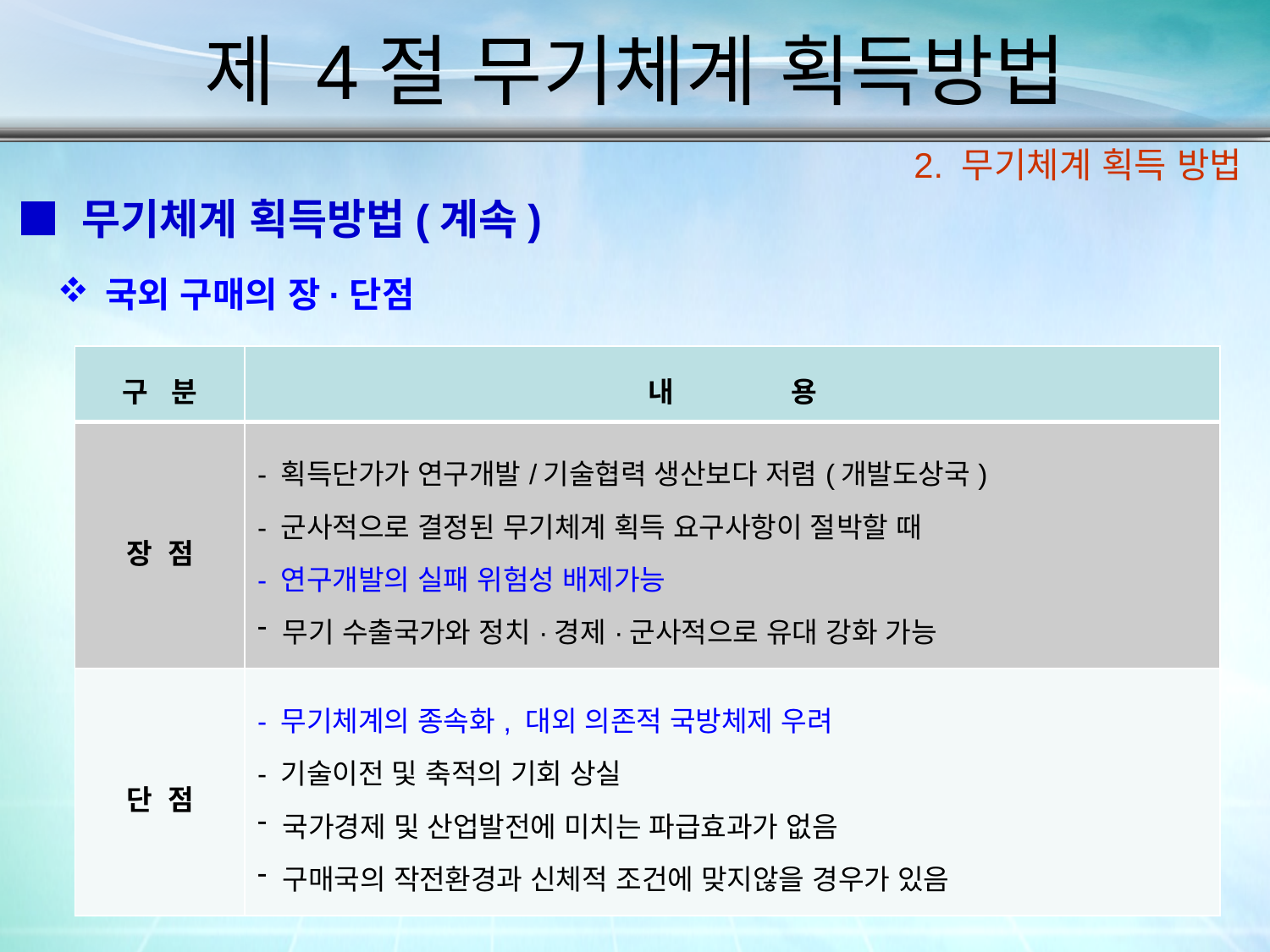

제 4절 무기체계 획득방법
2. 무기체계 획득 방법
■ 무기체계 획득방법(계속)
국외 구매의 장·단점

| 구 분 | 내 용 |
| --- | --- |
| 장 점 | - 획득단가가 연구개발/기술협력 생산보다 저렴(개발도상국) - 군사적으로 결정된 무기체계 획득 요구사항이 절박할 때 - 연구개발의 실패 위험성 배제가능 무기 수출국가와 정치·경제·군사적으로 유대 강화 가능 |
| 단 점 | - 무기체계의 종속화, 대외 의존적 국방체제 우려 - 기술이전 및 축적의 기회 상실 국가경제 및 산업발전에 미치는 파급효과가 없음 구매국의 작전환경과 신체적 조건에 맞지않을 경우가 있음 |